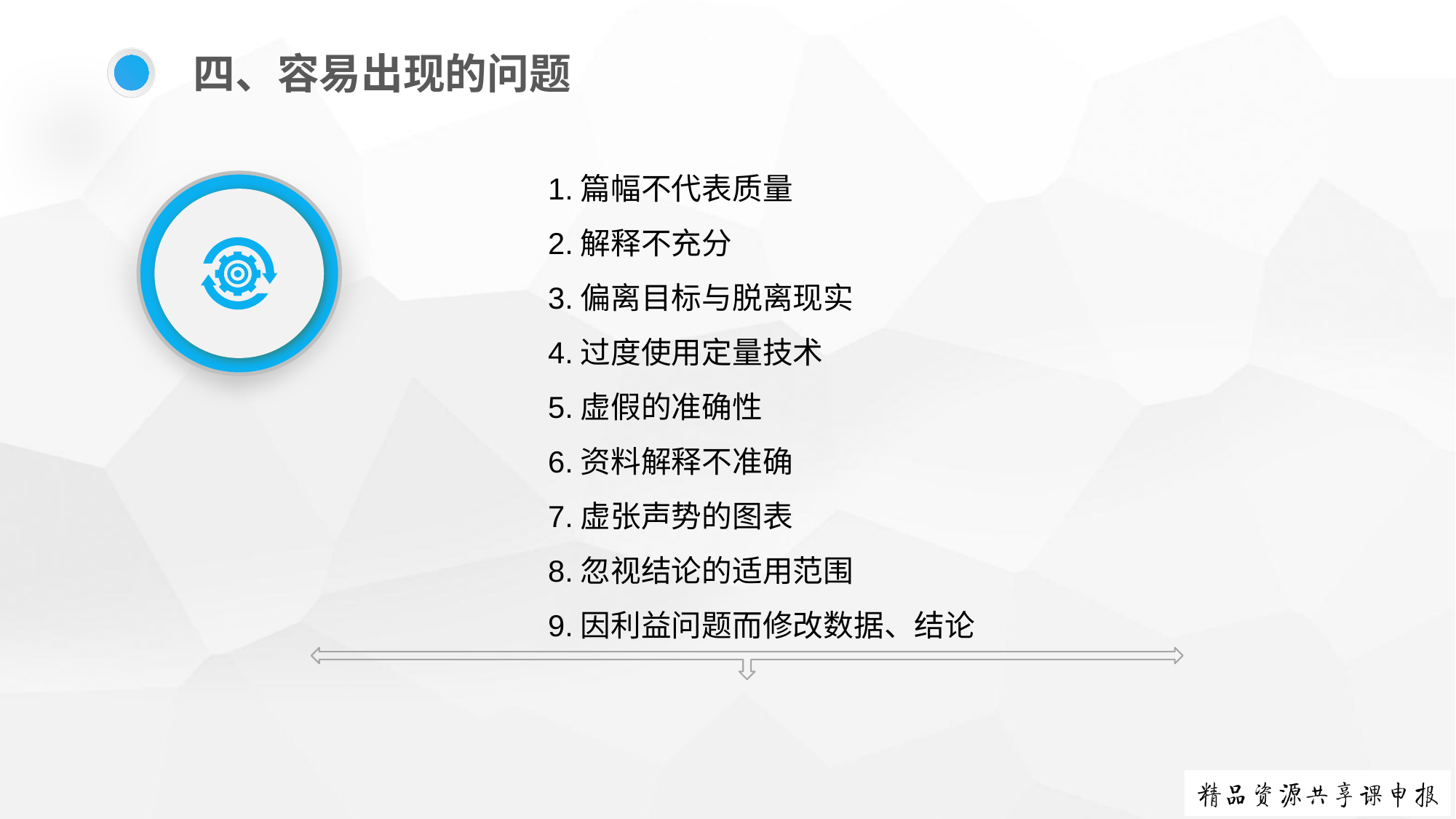

四、容易出现的问题

1.篇幅不代表质量
2.解释不充分
3.偏离目标与脱离现实
4.过度使用定量技术
5.虚假的准确性
6.资料解释不准确
7.虚张声势的图表
8.忽视结论的适用范围
9.因利益问题而修改数据、结论